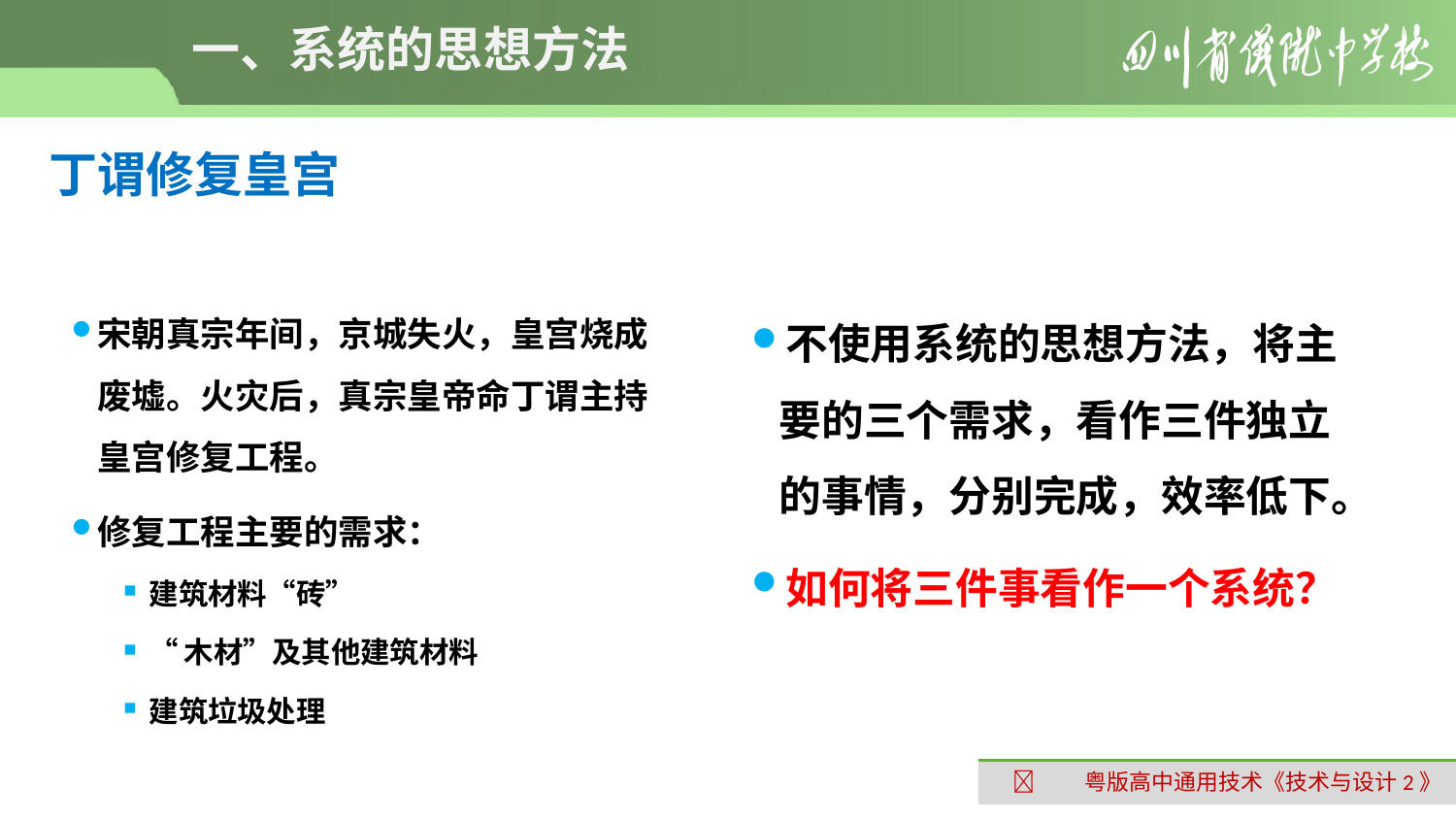

# 一、系统的思想方法
丁谓修复皇宫
宋朝真宗年间，京城失火，皇宫烧成废墟。火灾后，真宗皇帝命丁谓主持皇宫修复工程。
修复工程主要的需求：
建筑材料“砖”
“木材”及其他建筑材料
建筑垃圾处理
不使用系统的思想方法，将主要的三个需求，看作三件独立的事情，分别完成，效率低下。
如何将三件事看作一个系统？